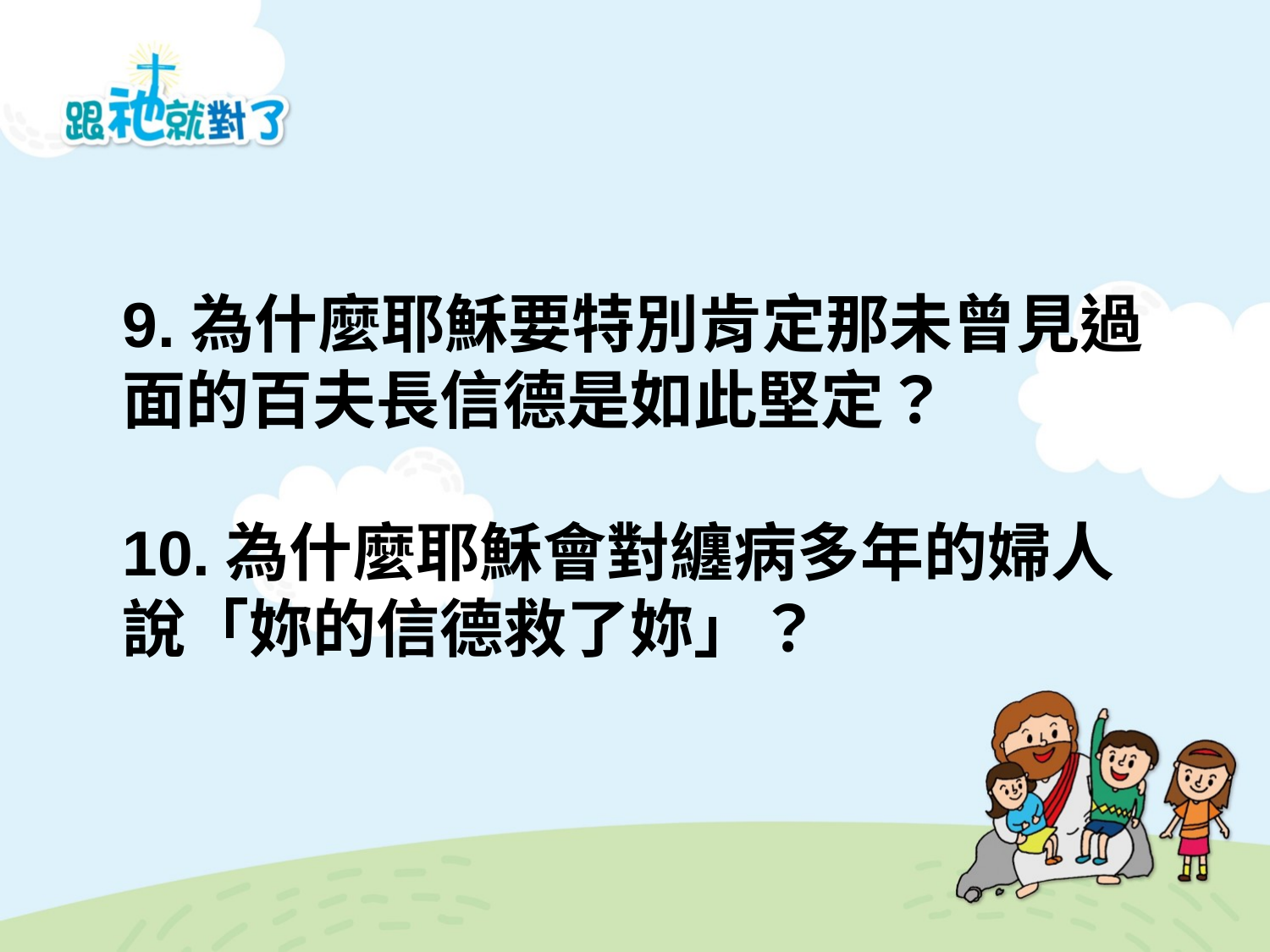

9.為什麼耶穌要特別肯定那未曾見過面的百夫長信德是如此堅定？

10.為什麼耶穌會對纏病多年的婦人說「妳的信德救了妳」？